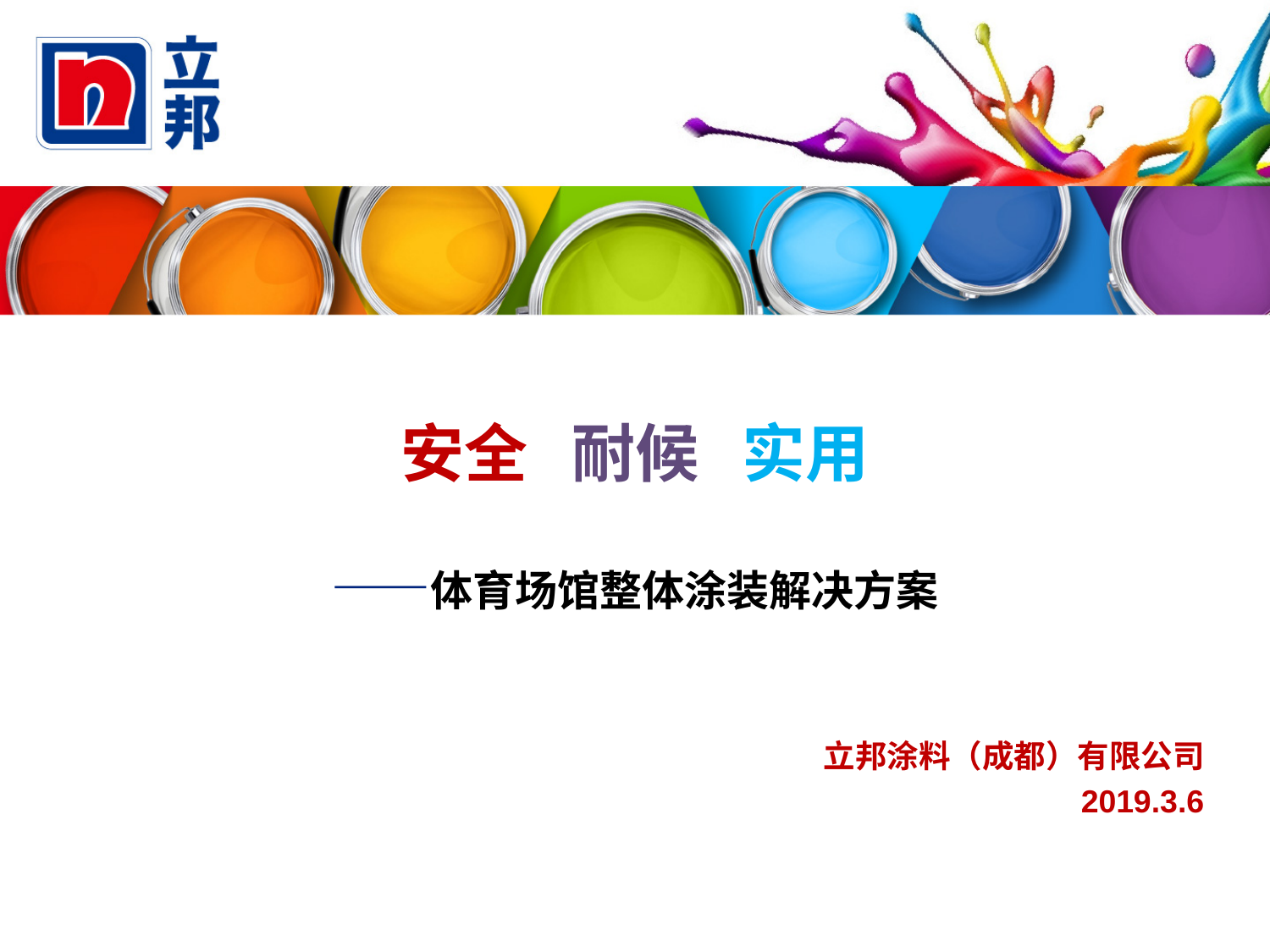

# 安全   耐候   实用 ——体育场馆整体涂装解决方案
立邦涂料（成都）有限公司
2019.3.6